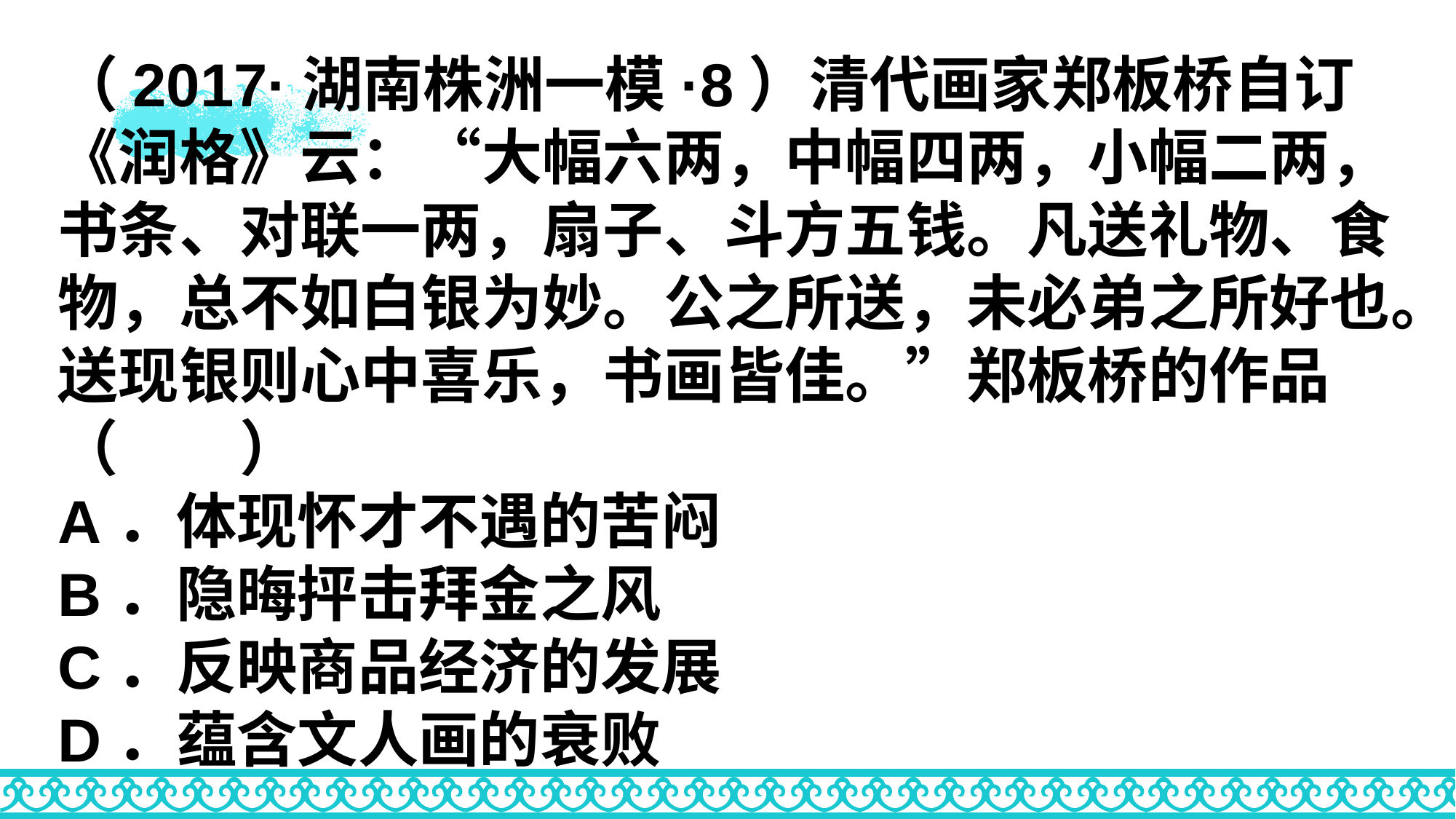

（2017·湖南株洲一模·8）清代画家郑板桥自订《润格》云：“大幅六两，中幅四两，小幅二两，书条、对联一两，扇子、斗方五钱。凡送礼物、食物，总不如白银为妙。公之所送，未必弟之所好也。送现银则心中喜乐，书画皆佳。”郑板桥的作品（　　）
A．体现怀才不遇的苦闷
B．隐晦抨击拜金之风
C．反映商品经济的发展
D．蕴含文人画的衰败